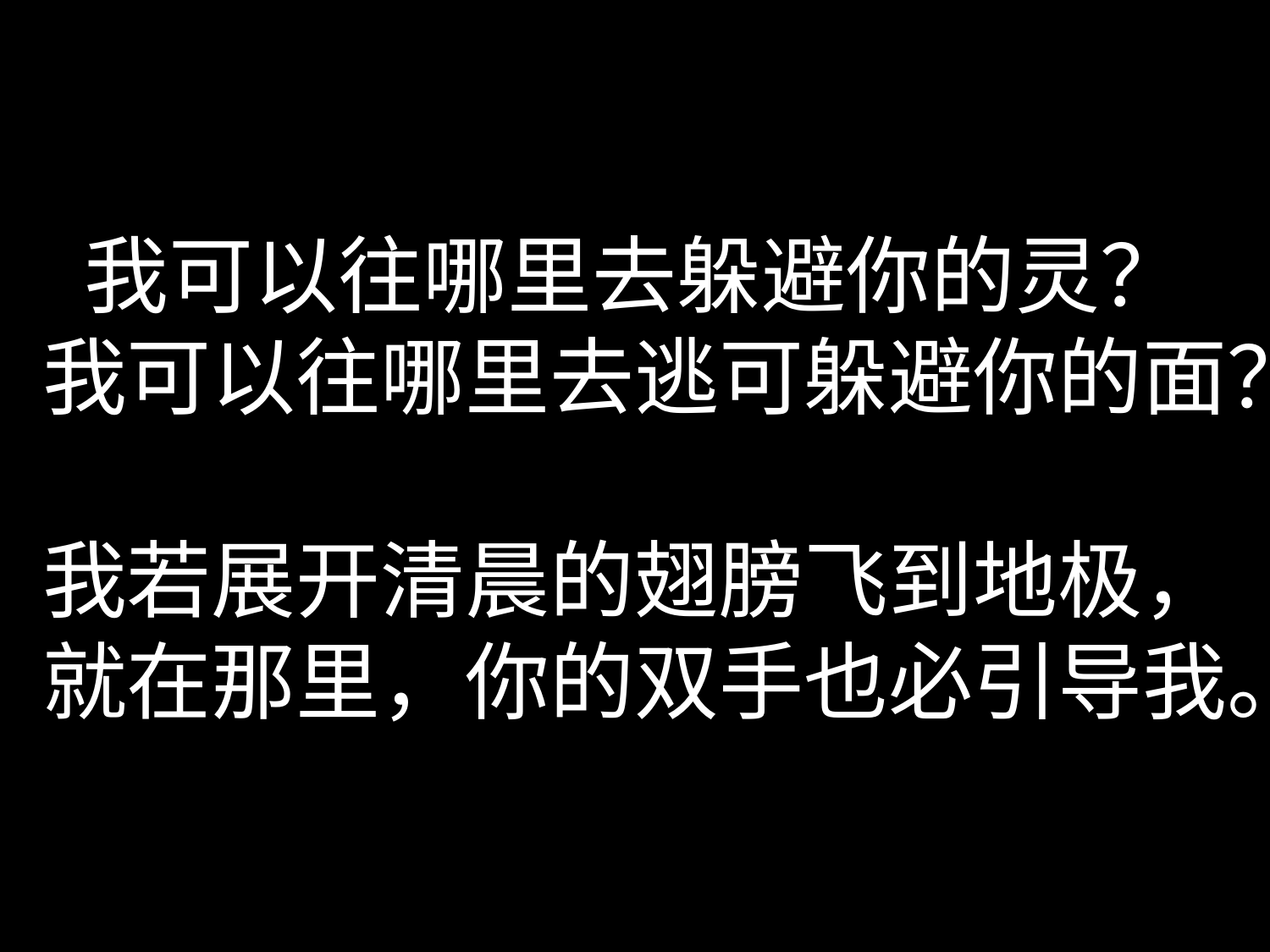

# 我可以往哪里去躲避你的灵？ 我可以往哪里去逃可躲避你的面？ 我若展开清晨的翅膀飞到地极， 就在那里，你的双手也必引导我。